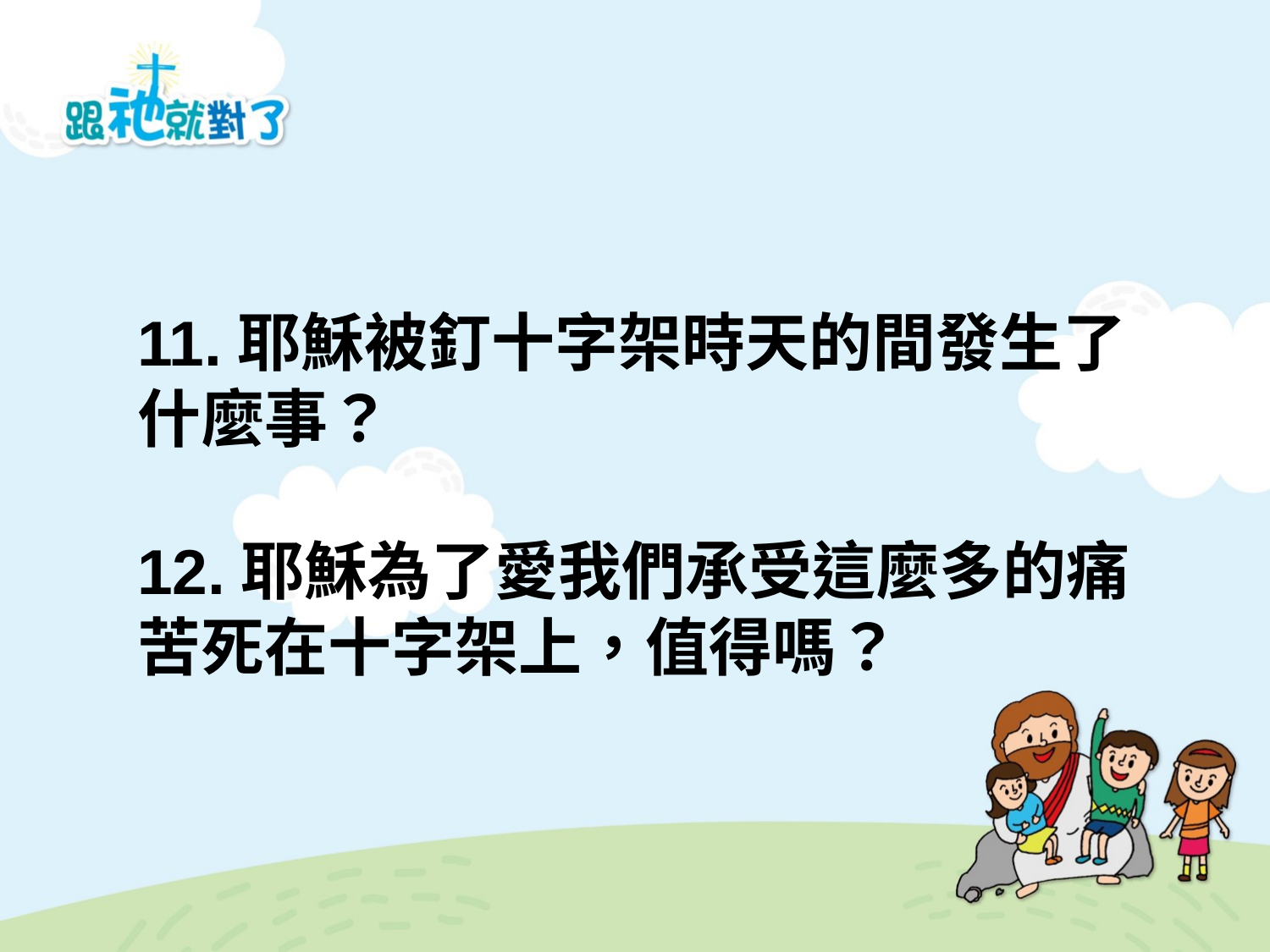

11.耶穌被釘十字架時天的間發生了什麼事？

12.耶穌為了愛我們承受這麼多的痛苦死在十字架上，值得嗎？